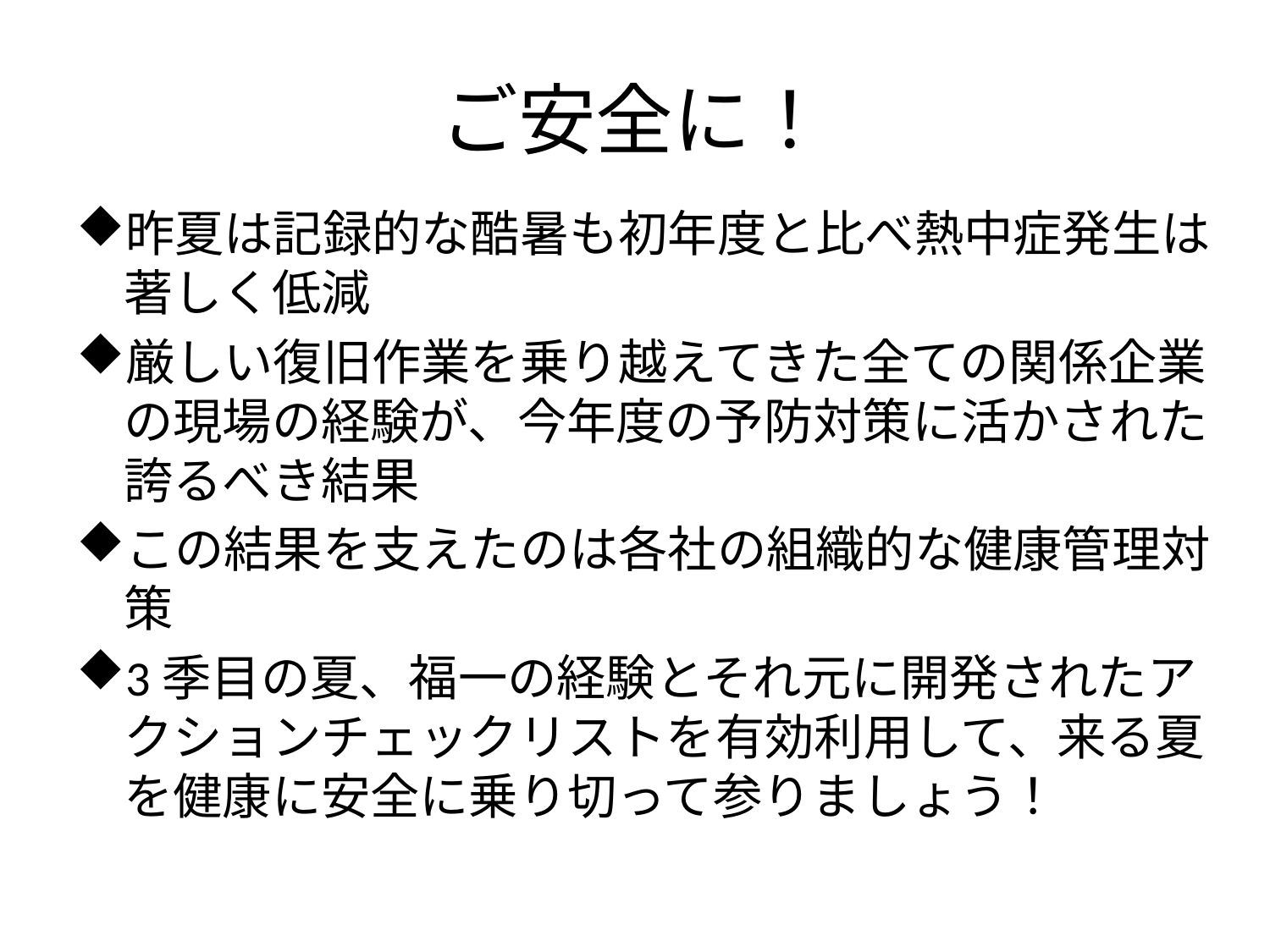

# ご安全に！
昨夏は記録的な酷暑も初年度と比べ熱中症発生は著しく低減
厳しい復旧作業を乗り越えてきた全ての関係企業の現場の経験が、今年度の予防対策に活かされた誇るべき結果
この結果を支えたのは各社の組織的な健康管理対策
3季目の夏、福一の経験とそれ元に開発されたアクションチェックリストを有効利用して、来る夏を健康に安全に乗り切って参りましょう！